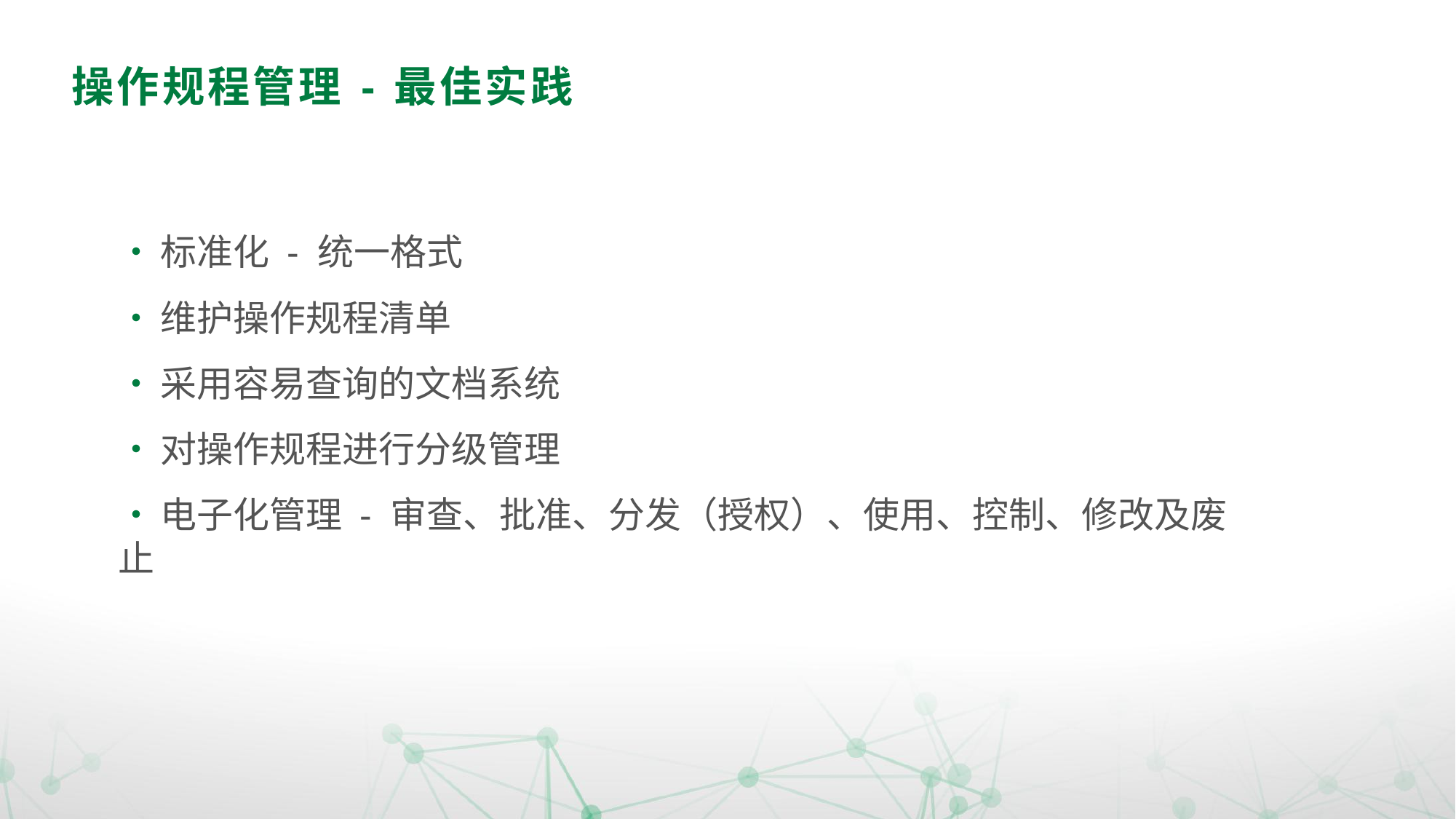

# 操作规程管理 -	最佳实践
•	标准化 - 统一格式
•	维护操作规程清单
•	采用容易查询的文档系统
•	对操作规程进行分级管理
•	电子化管理 - 审查、批准、分发（授权）、使用、控制、修改及废止